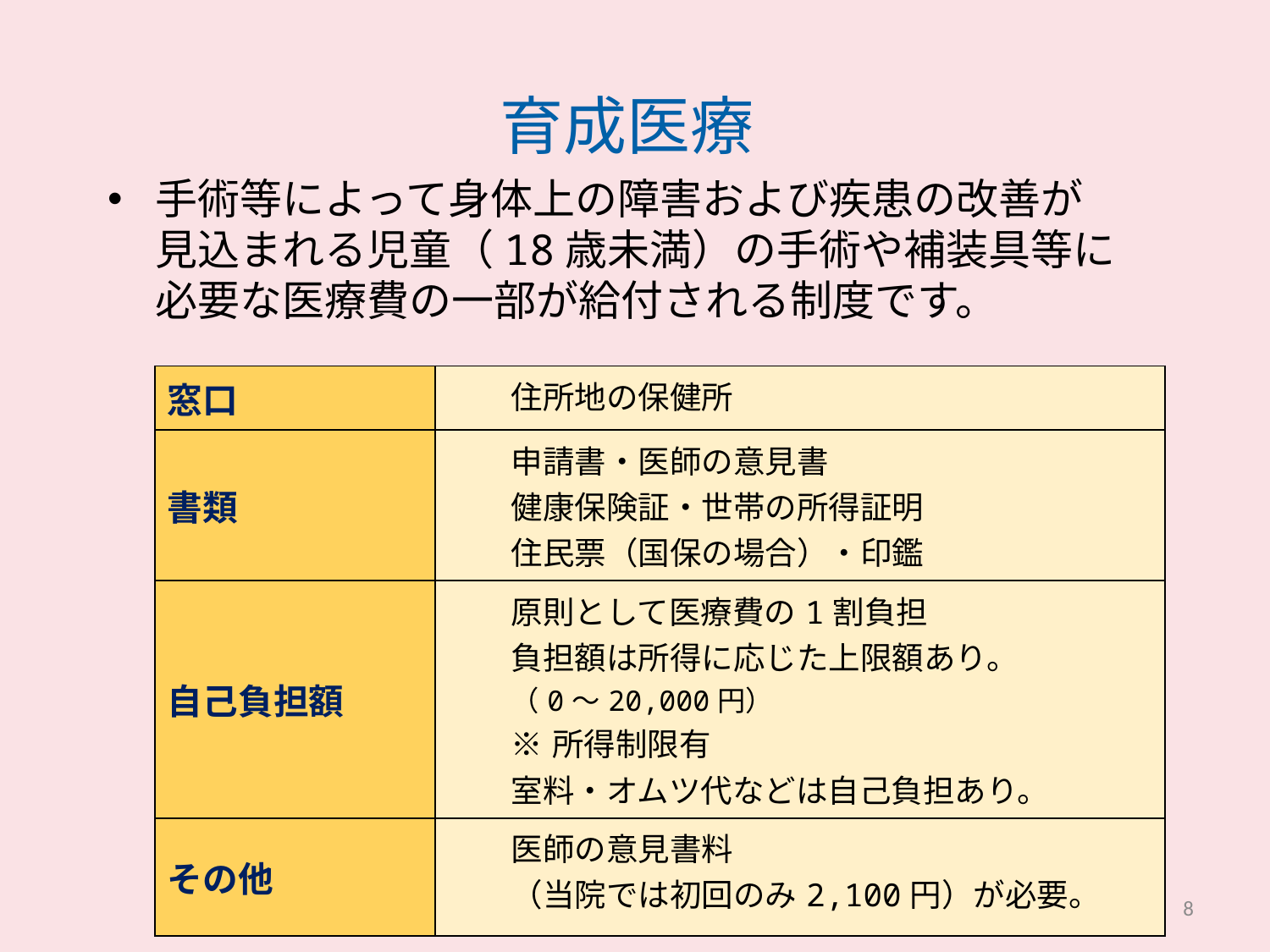

# 育成医療
手術等によって身体上の障害および疾患の改善が見込まれる児童（18歳未満）の手術や補装具等に必要な医療費の一部が給付される制度です。

| 窓口 | 住所地の保健所 |
| --- | --- |
| 書類 | 申請書・医師の意見書 健康保険証・世帯の所得証明 住民票（国保の場合）・印鑑 |
| 自己負担額 | 原則として医療費の1割負担 負担額は所得に応じた上限額あり。 （0～20,000円） ※所得制限有 室料・オムツ代などは自己負担あり。 |
| その他 | 医師の意見書料 （当院では初回のみ2,100円）が必要。 |
8